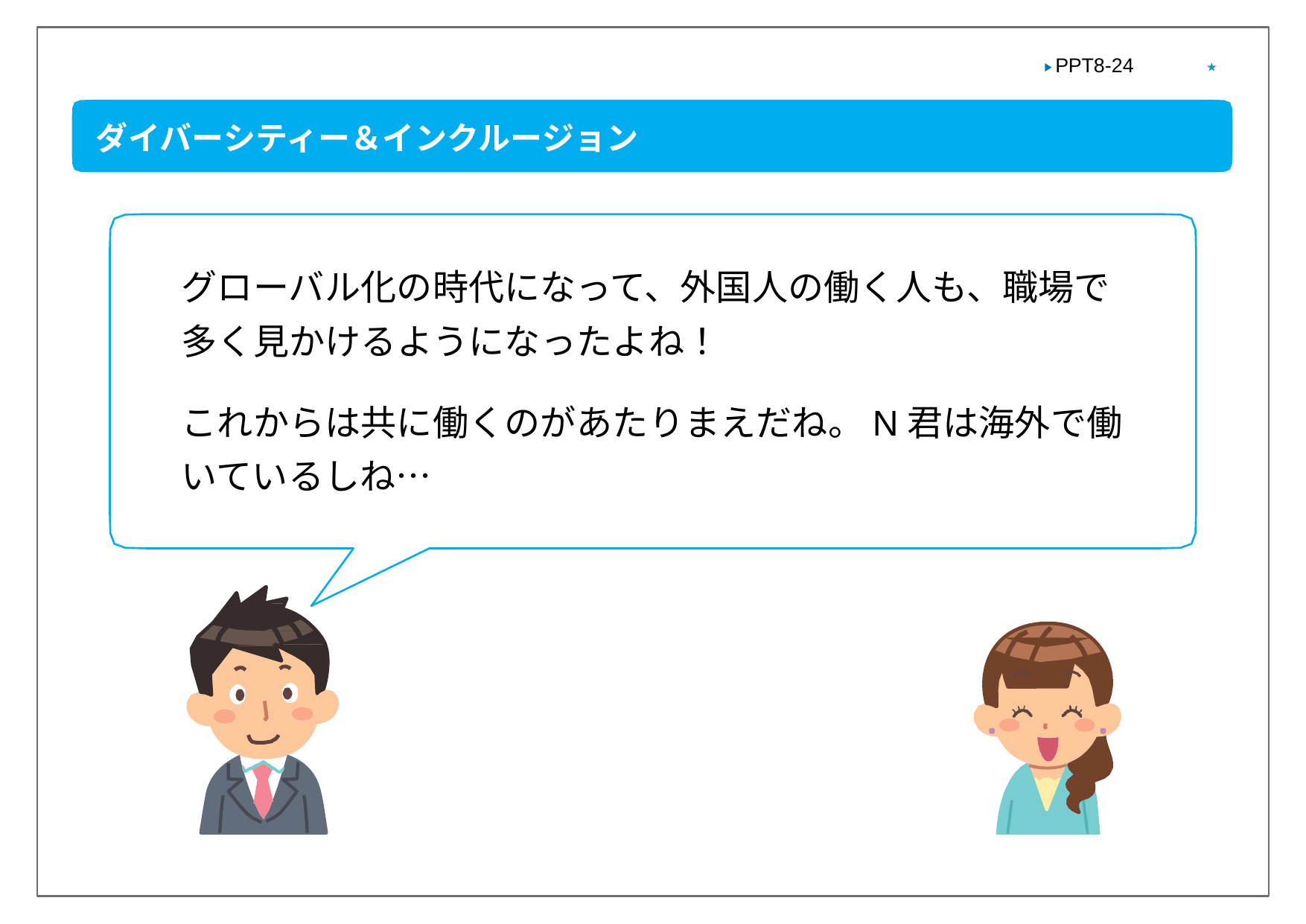

★
▶ PPT8-24

ダイバーシティー＆インクルージョン

グローバル化の時代になって、外国人の働く人も、職場で多く見かけるようになったよね！
これからは共に働くのがあたりまえだね。N君は海外で働いているしね…